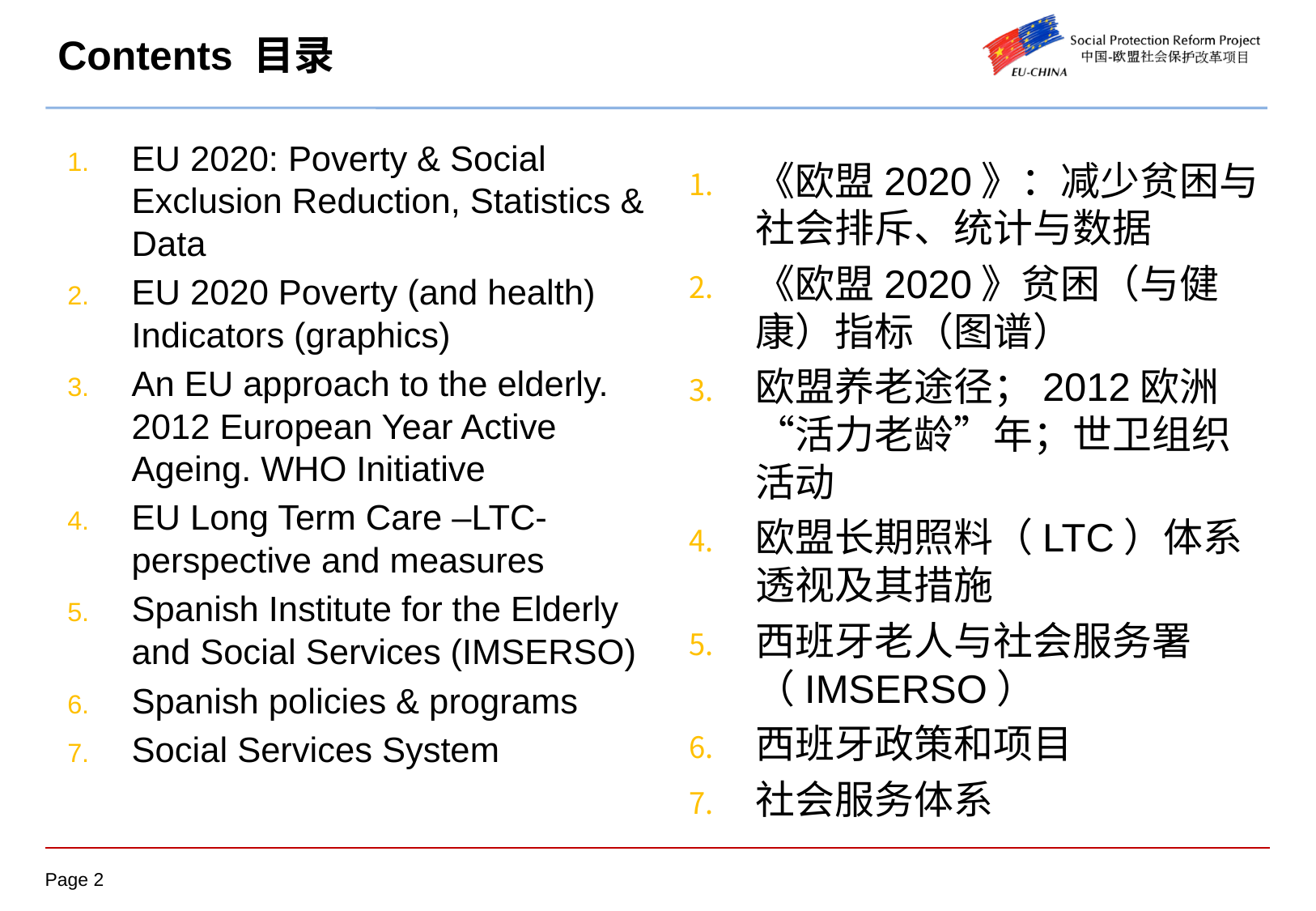

# Contents 目录
EU 2020: Poverty & Social Exclusion Reduction, Statistics & Data
EU 2020 Poverty (and health) Indicators (graphics)
An EU approach to the elderly. 2012 European Year Active Ageing. WHO Initiative
EU Long Term Care –LTC-  perspective and measures
Spanish Institute for the Elderly and Social Services (IMSERSO)
Spanish policies & programs
Social Services System

《欧盟2020》：减少贫困与社会排斥、统计与数据
《欧盟2020》贫困（与健康）指标（图谱）
欧盟养老途径；2012欧洲“活力老龄”年；世卫组织活动
欧盟长期照料（LTC）体系透视及其措施
西班牙老人与社会服务署（IMSERSO）
西班牙政策和项目
社会服务体系